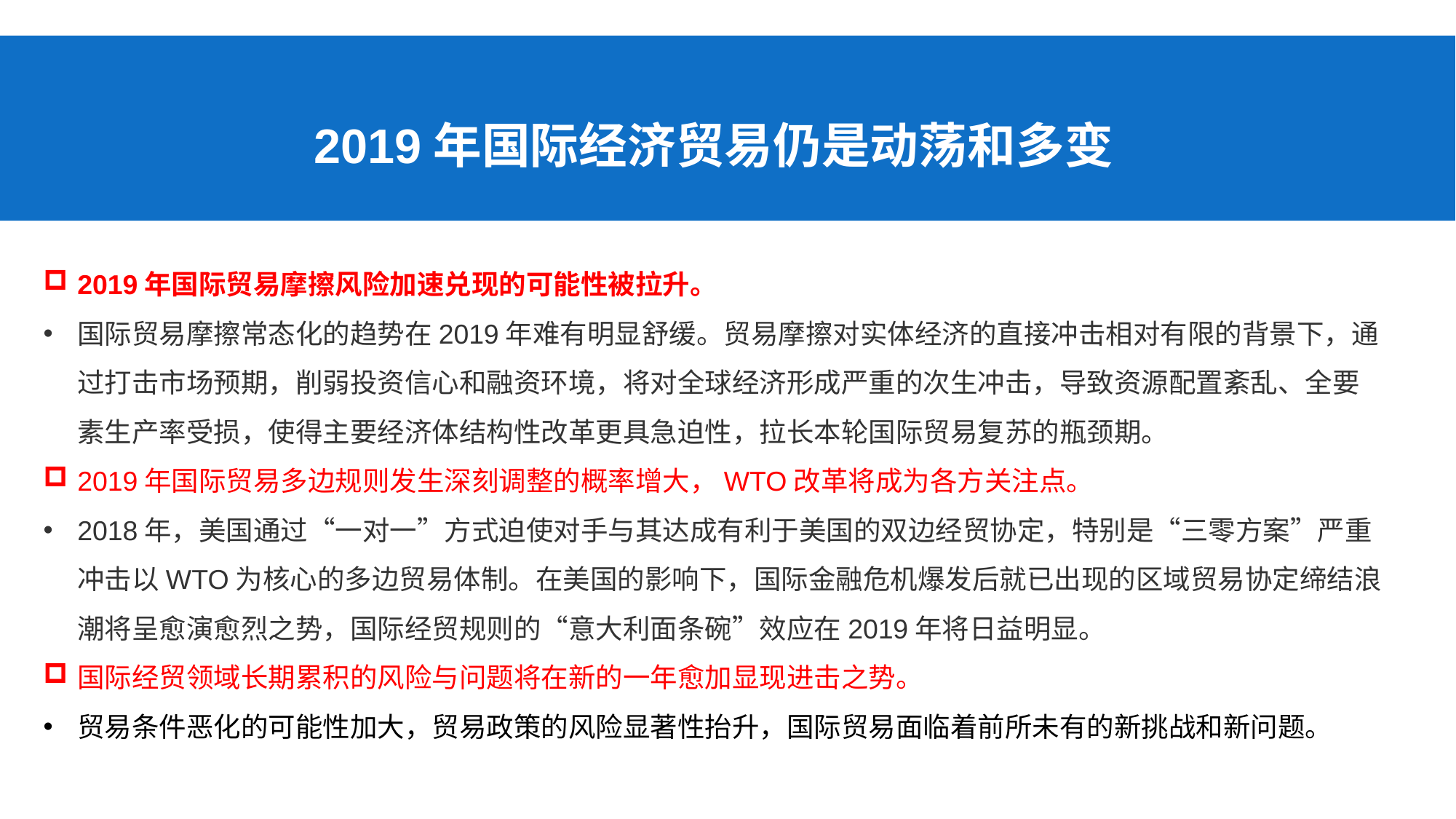

2019年国际经济贸易仍是动荡和多变
2019年国际贸易摩擦风险加速兑现的可能性被拉升。
国际贸易摩擦常态化的趋势在2019年难有明显舒缓。贸易摩擦对实体经济的直接冲击相对有限的背景下，通过打击市场预期，削弱投资信心和融资环境，将对全球经济形成严重的次生冲击，导致资源配置紊乱、全要素生产率受损，使得主要经济体结构性改革更具急迫性，拉长本轮国际贸易复苏的瓶颈期。
2019年国际贸易多边规则发生深刻调整的概率增大，WTO改革将成为各方关注点。
2018年，美国通过“一对一”方式迫使对手与其达成有利于美国的双边经贸协定，特别是“三零方案”严重冲击以WTO为核心的多边贸易体制。在美国的影响下，国际金融危机爆发后就已出现的区域贸易协定缔结浪潮将呈愈演愈烈之势，国际经贸规则的“意大利面条碗”效应在2019年将日益明显。
国际经贸领域长期累积的风险与问题将在新的一年愈加显现进击之势。
贸易条件恶化的可能性加大，贸易政策的风险显著性抬升，国际贸易面临着前所未有的新挑战和新问题。